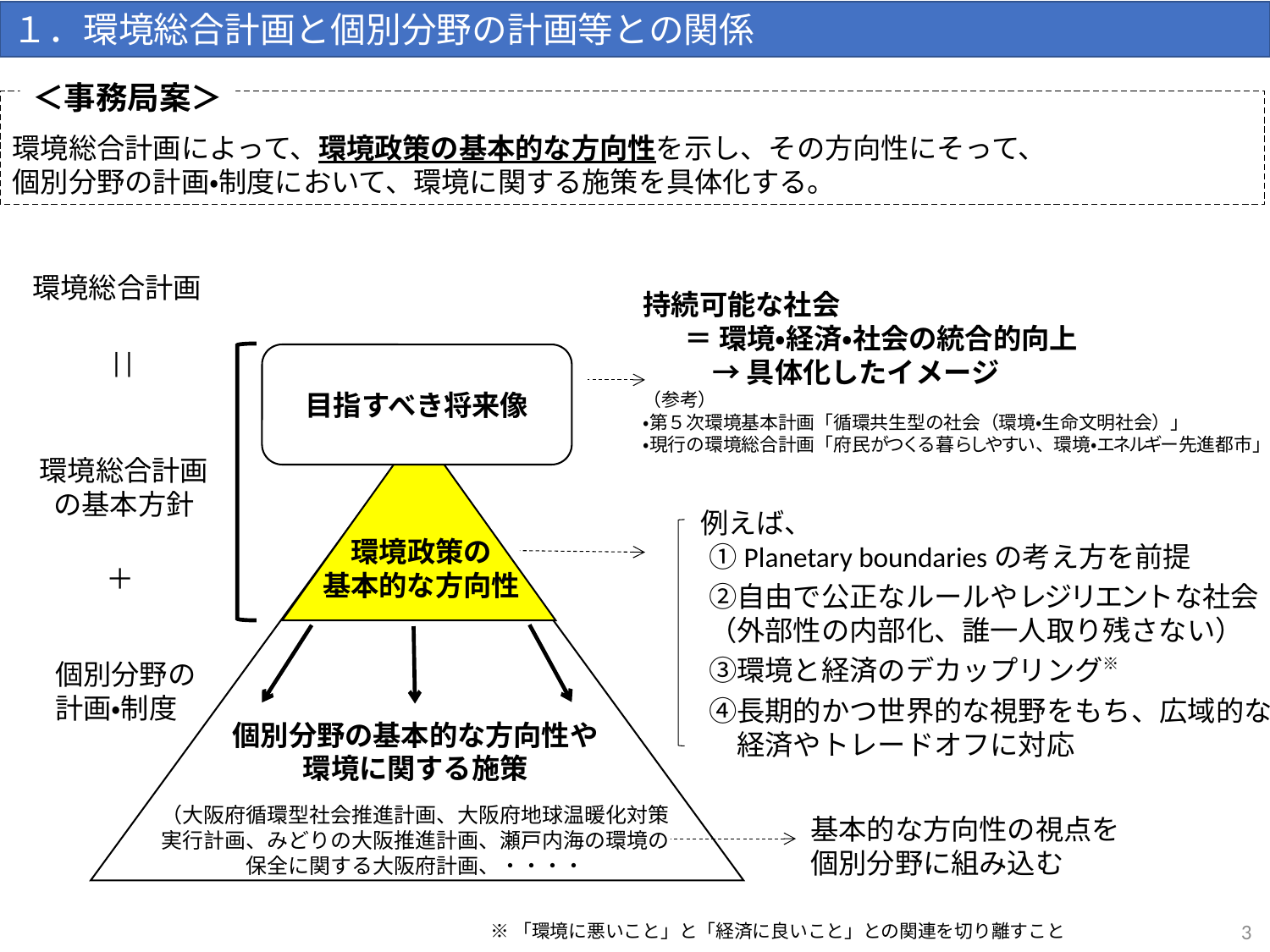

１．環境総合計画と個別分野の計画等との関係
＜事務局案＞

環境総合計画によって、環境政策の基本的な方向性を示し、その方向性にそって、
個別分野の計画・制度において、環境に関する施策を具体化する。
環境総合計画
持続可能な社会
 　＝ 環境・経済・社会の統合的向上
　　  → 具体化したイメージ
（参考）
・第５次環境基本計画「循環共生型の社会（環境・生命文明社会）」
・現行の環境総合計画「府民がつくる暮らしやすい、環境・エネルギー先進都市」
||

目指すべき将来像

環境総合計画
の基本方針

  例えば、
　①Planetary boundariesの考え方を前提

　②自由で公正なルールやレジリエントな社会
　（外部性の内部化、誰一人取り残さない）

　③環境と経済のデカップリング※

　④長期的かつ世界的な視野をもち、広域的な
　　経済やトレードオフに対応

環境政策の
基本的な方向性
＋
個別分野の
計画・制度
個別分野の基本的な方向性や
環境に関する施策

（大阪府循環型社会推進計画、大阪府地球温暖化対策実行計画、みどりの大阪推進計画、瀬戸内海の環境の保全に関する大阪府計画、・・・・
基本的な方向性の視点を
個別分野に組み込む
3
※「環境に悪いこと」と「経済に良いこと」との関連を切り離すこと